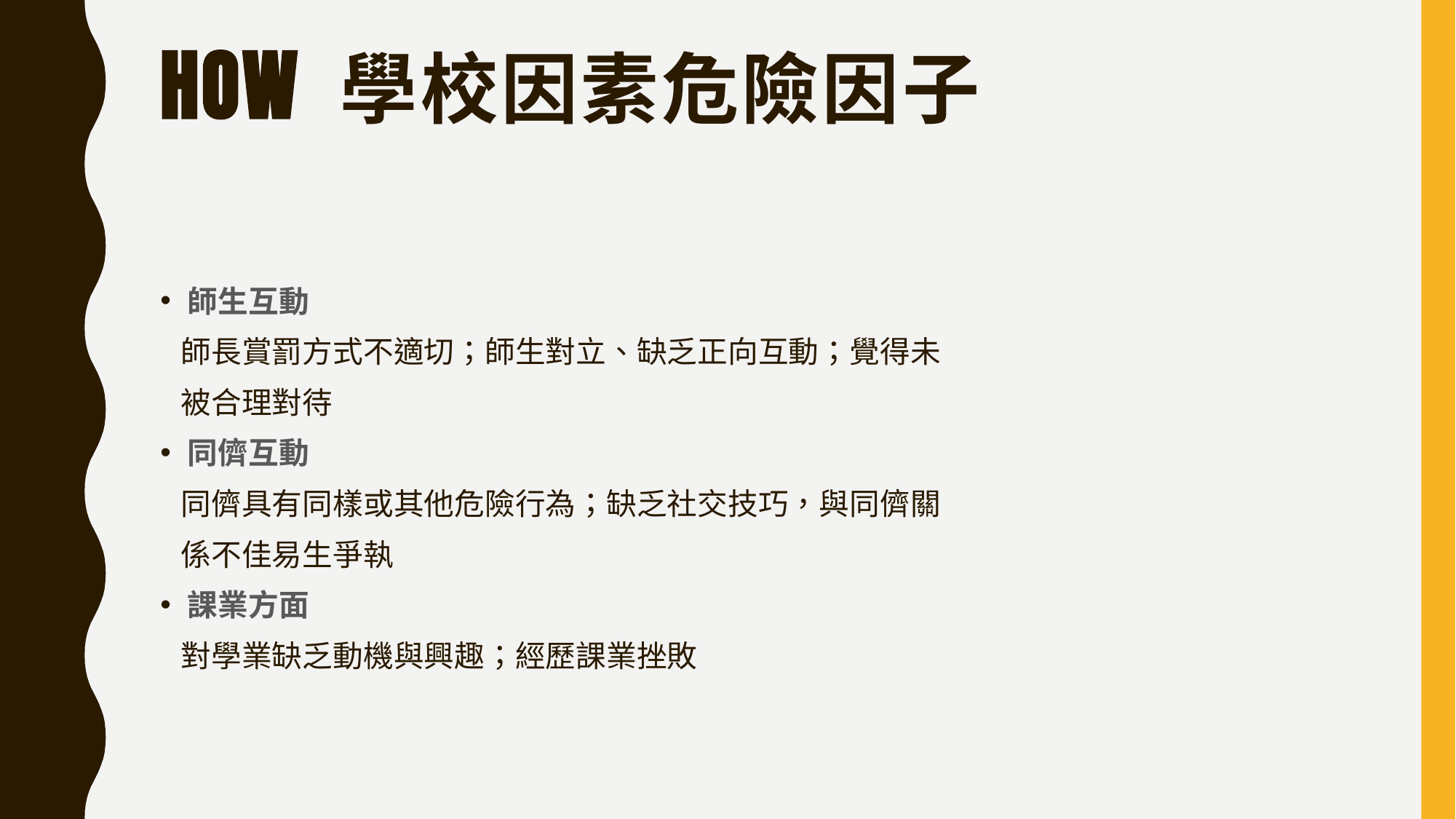

# HOW 學校因素危險因子
師生互動
  師長賞罰方式不適切；師生對立、缺乏正向互動；覺得未
  被合理對待
同儕互動
  同儕具有同樣或其他危險行為；缺乏社交技巧，與同儕關
  係不佳易生爭執
課業方面
  對學業缺乏動機與興趣；經歷課業挫敗